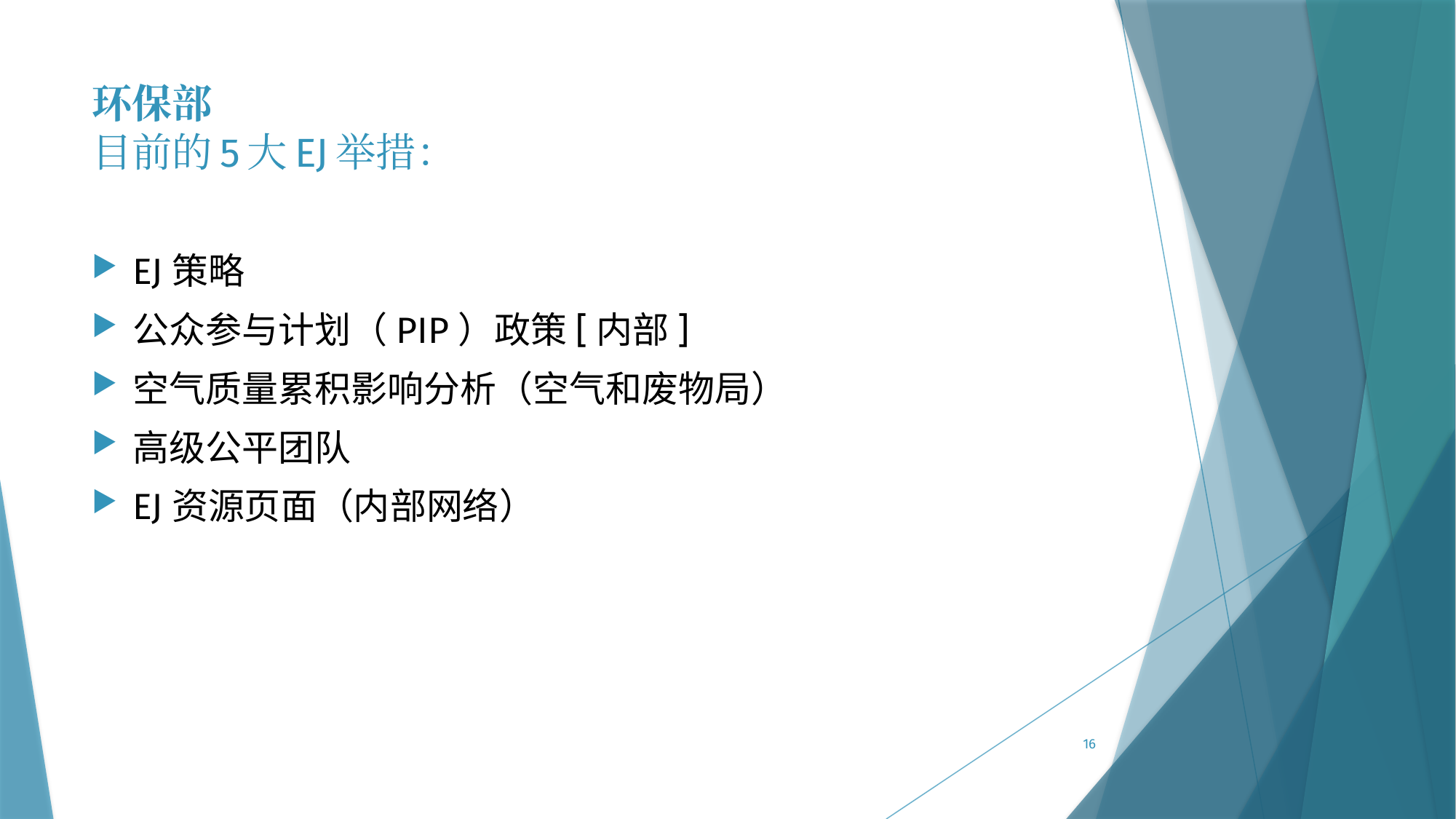

# 环保部 目前的5大EJ举措：
EJ策略
公众参与计划（PIP）政策[内部]
空气质量累积影响分析（空气和废物局）
高级公平团队
EJ资源页面（内部网络）

16